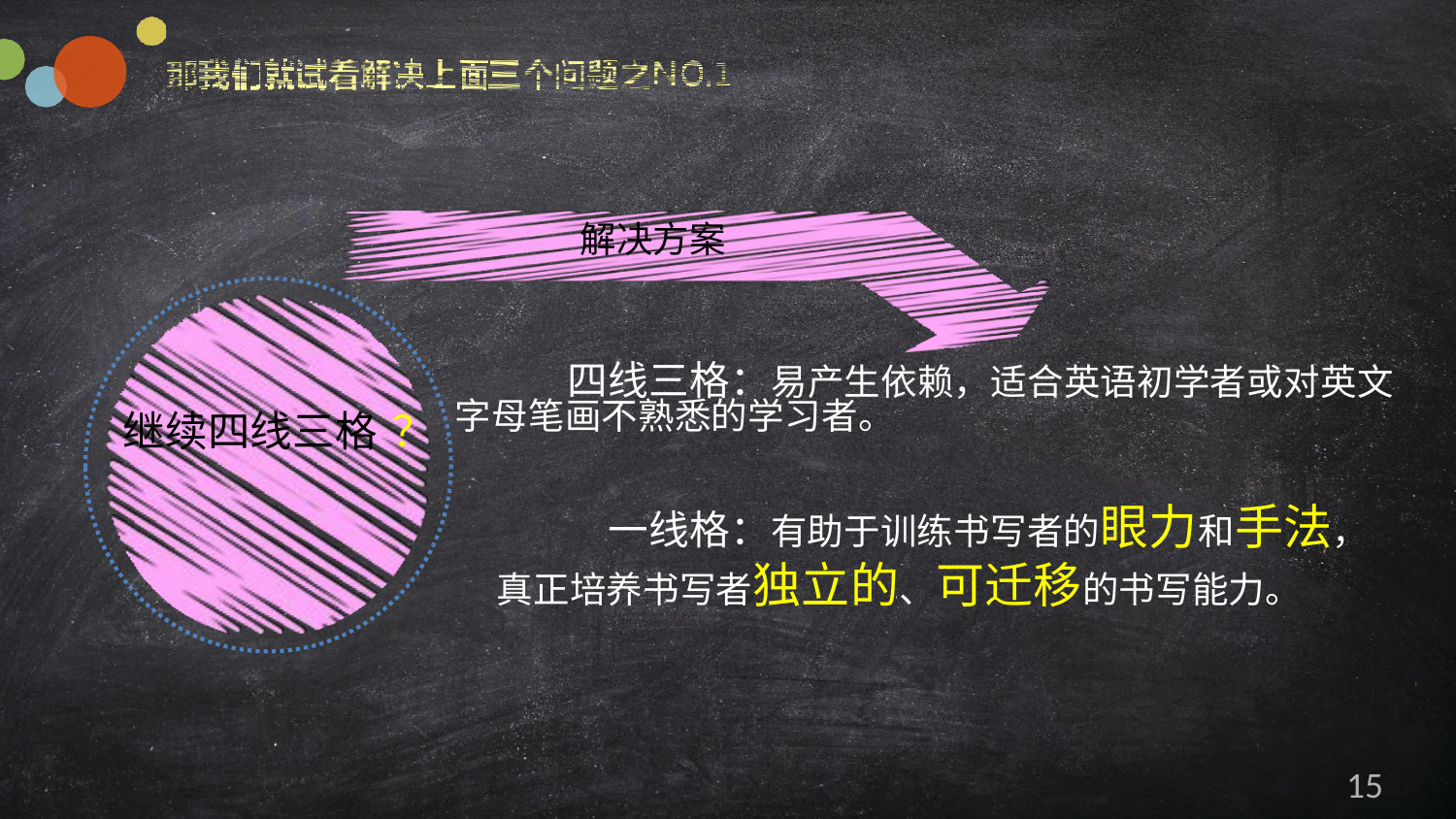

解决方案

# 四线三格：易产生依赖，适合英语初学者或对英文
继续四线三格 ？ 字母笔画不熟悉的学习者。
一线格：有助于训练书写者的眼力和手法， 真正培养书写者独立的、可迁移的书写能力。
15